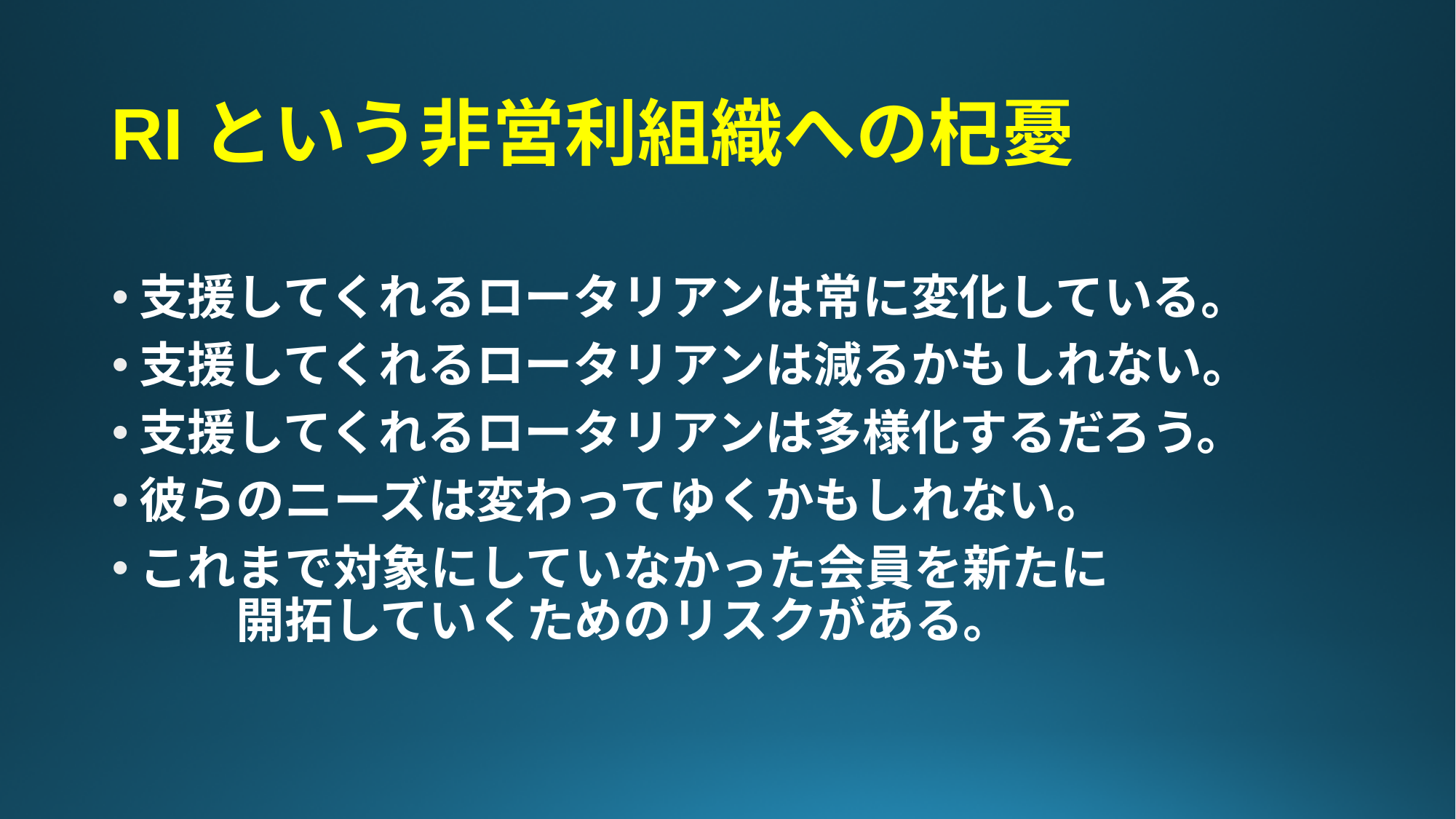

# RIという非営利組織への杞憂
支援してくれるロータリアンは常に変化している。
支援してくれるロータリアンは減るかもしれない。
支援してくれるロータリアンは多様化するだろう。
彼らのニーズは変わってゆくかもしれない。
これまで対象にしていなかった会員を新たに　　　　　　開拓していくためのリスクがある。